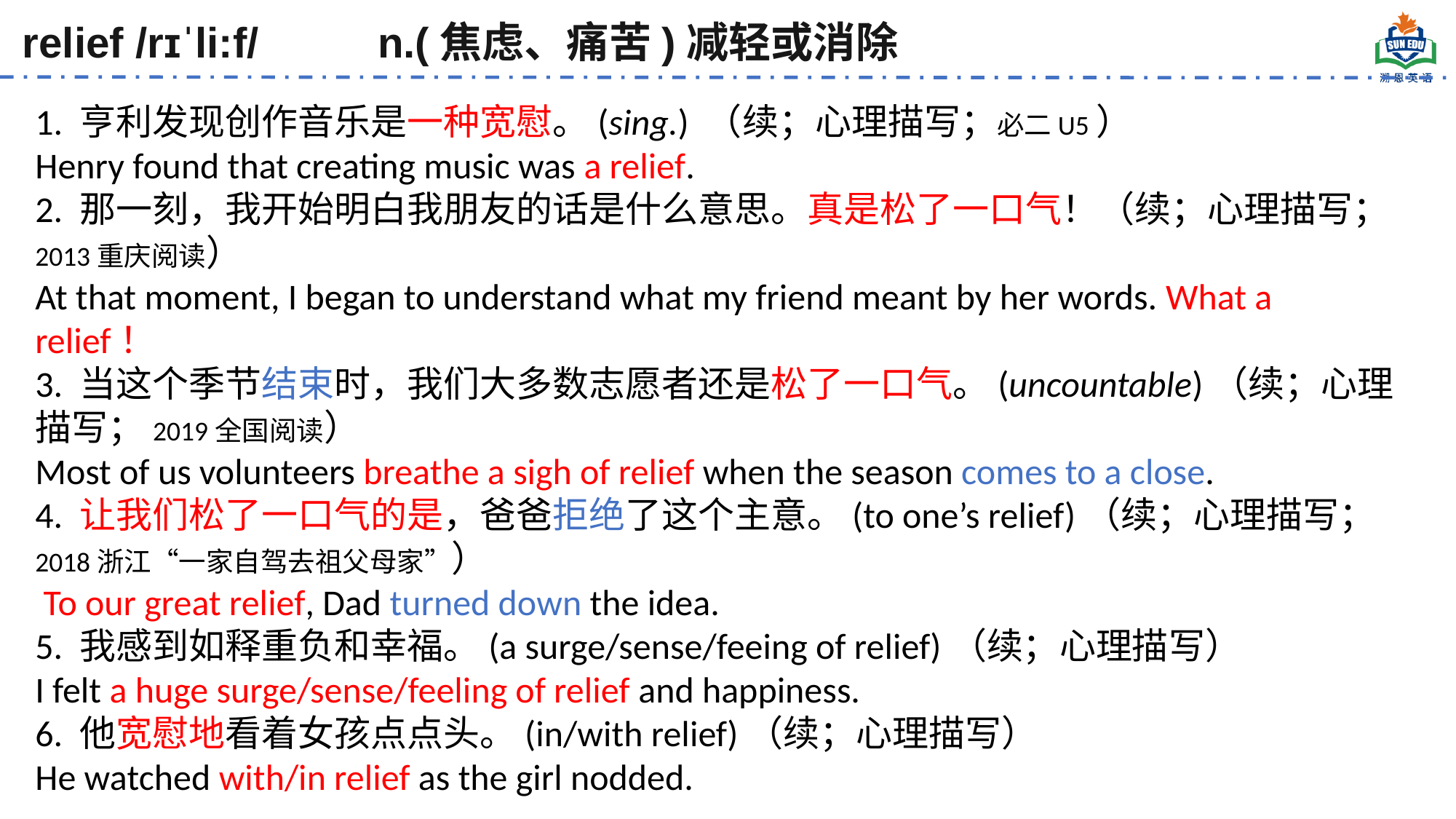

relief /rɪˈli:f/          n.(焦虑、痛苦)减轻或消除
1. 亨利发现创作音乐是一种宽慰。(sing.) （续；心理描写；必二U5）
Henry found that creating music was a relief.
2. 那一刻，我开始明白我朋友的话是什么意思。真是松了一口气！（续；心理描写；2013重庆阅读）
At that moment, I began to understand what my friend meant by her words. What a relief！
3. 当这个季节结束时，我们大多数志愿者还是松了一口气。(uncountable)（续；心理描写；2019全国阅读）
Most of us volunteers breathe a sigh of relief when the season comes to a close.
4. 让我们松了一口气的是，爸爸拒绝了这个主意。(to one’s relief)（续；心理描写；2018浙江“一家自驾去祖父母家”）
 To our great relief, Dad turned down the idea.
5. 我感到如释重负和幸福。(a surge/sense/feeing of relief)（续；心理描写）
I felt a huge surge/sense/feeling of relief and happiness.
6. 他宽慰地看着女孩点点头。(in/with relief)（续；心理描写）
He watched with/in relief as the girl nodded.